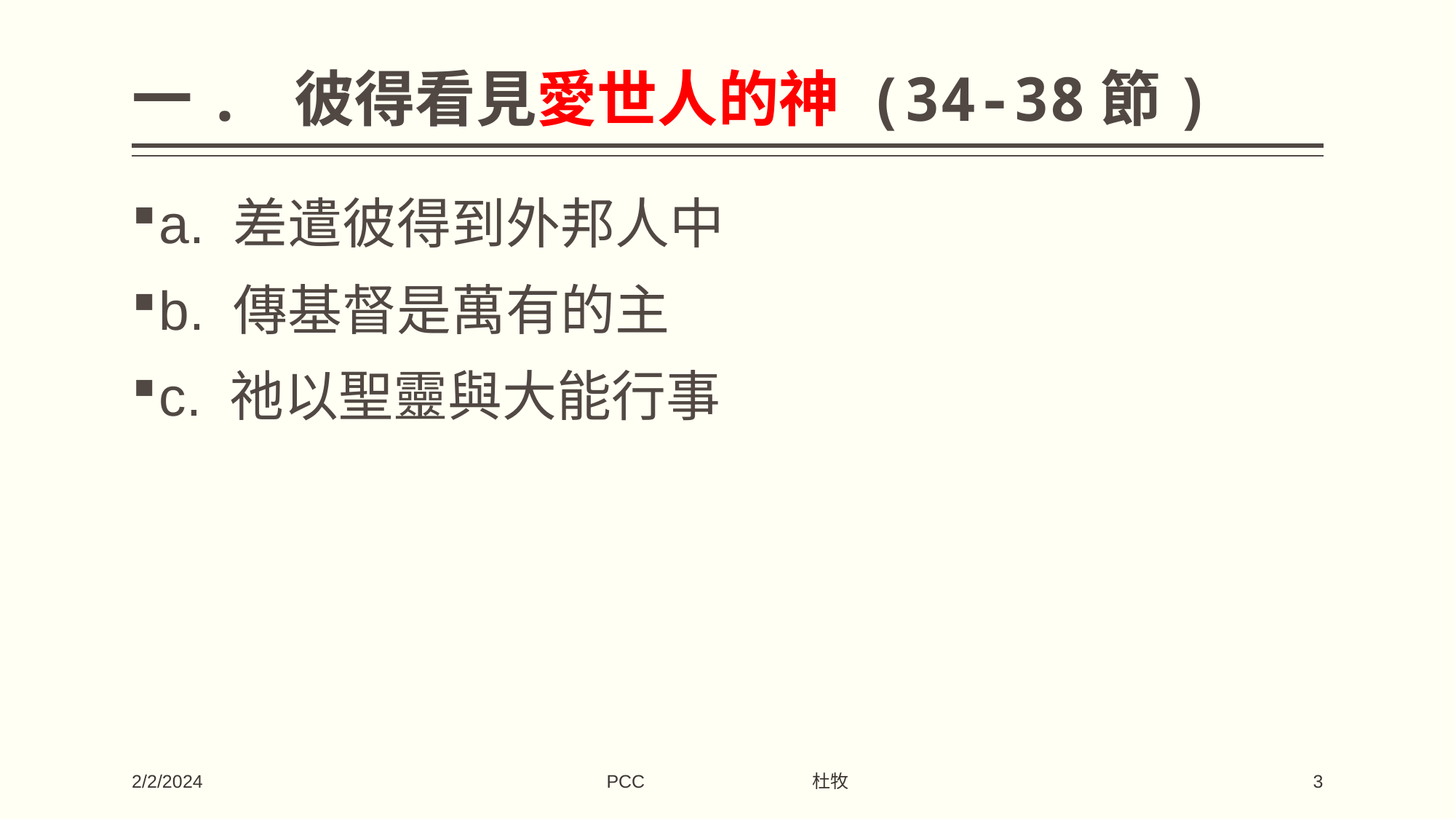

# 一. 彼得看見愛世人的神 (34-38節)
a. 差遣彼得到外邦人中
b. 傳基督是萬有的主
c. 祂以聖靈與大能行事
PCC                                杜牧
2/2/2024
3